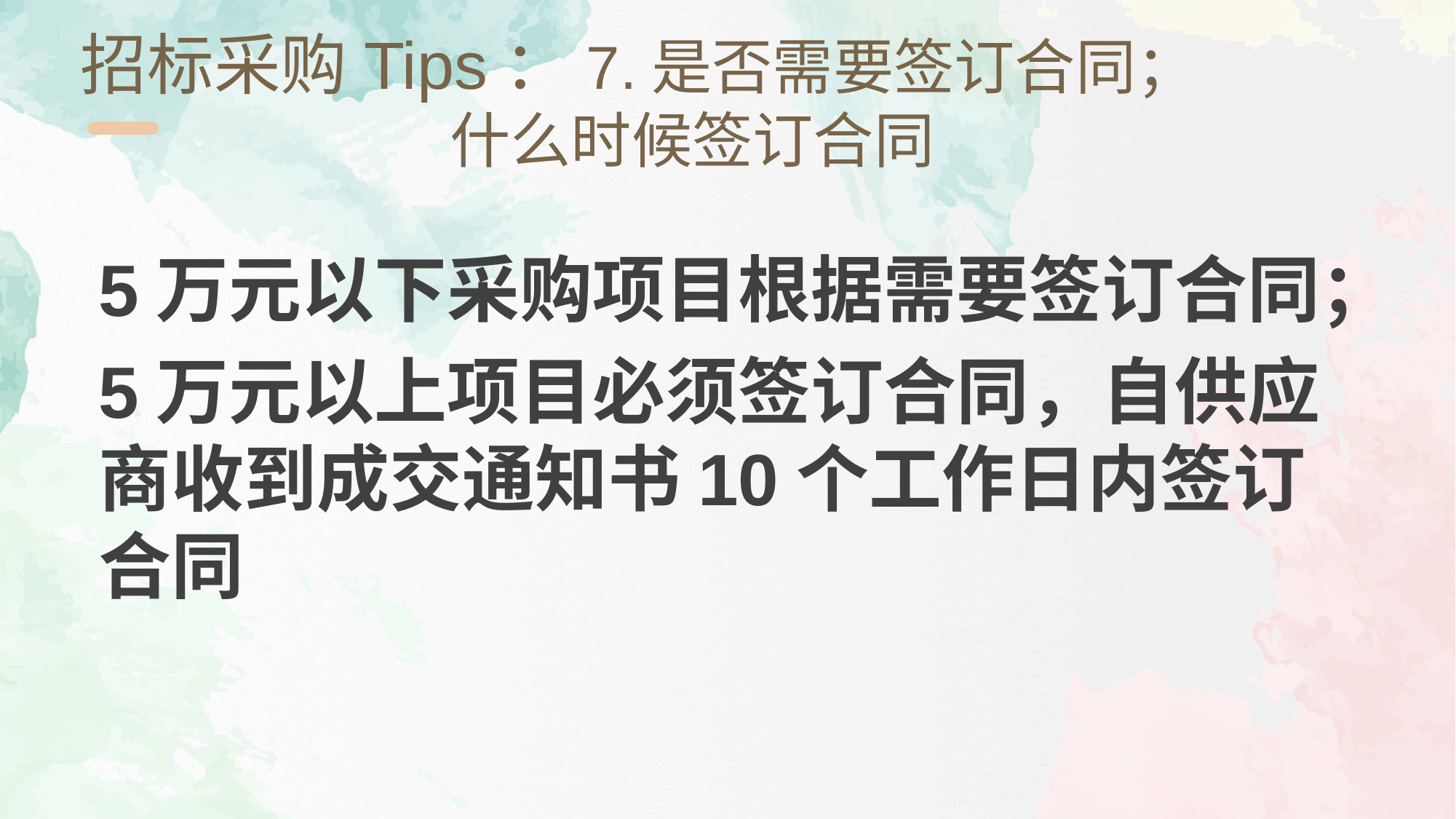

招标采购Tips：7.是否需要签订合同；
                          什么时候签订合同

5万元以下采购项目根据需要签订合同；
5万元以上项目必须签订合同，自供应商收到成交通知书10个工作日内签订合同